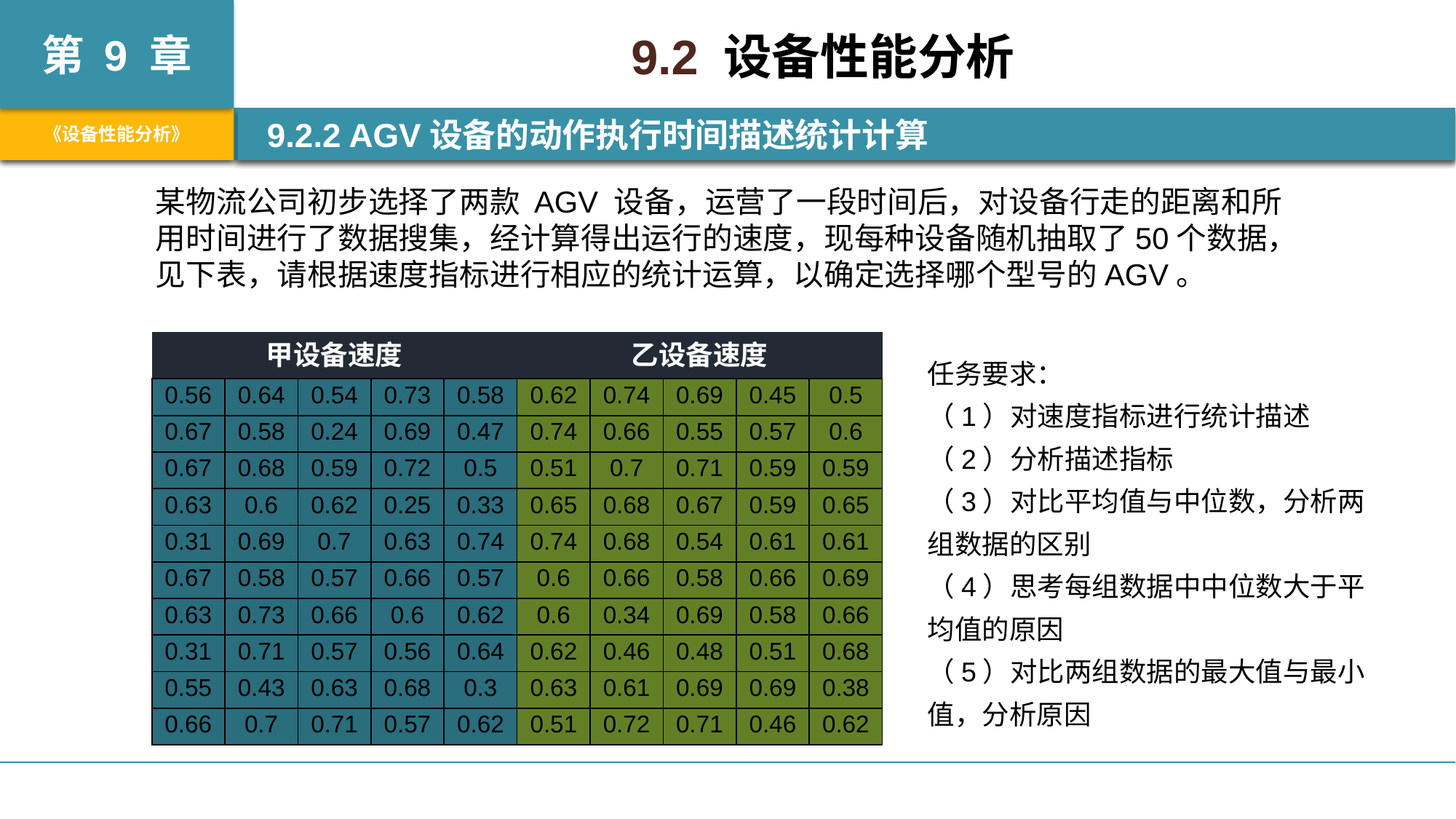

9.2 设备性能分析
  9.2.2 AGV设备的动作执行时间描述统计计算
某物流公司初步选择了两款 AGV 设备，运营了一段时间后，对设备行走的距离和所用时间进行了数据搜集，经计算得出运行的速度，现每种设备随机抽取了50个数据，见下表，请根据速度指标进行相应的统计运算，以确定选择哪个型号的AGV。
| 甲设备速度 |  |  |  |  | 乙设备速度 |  |  |  |  |
| --- | --- | --- | --- | --- | --- | --- | --- | --- | --- |
| 0.56 | 0.64 | 0.54 | 0.73 | 0.58 | 0.62 | 0.74 | 0.69 | 0.45 | 0.5 |
| 0.67 | 0.58 | 0.24 | 0.69 | 0.47 | 0.74 | 0.66 | 0.55 | 0.57 | 0.6 |
| 0.67 | 0.68 | 0.59 | 0.72 | 0.5 | 0.51 | 0.7 | 0.71 | 0.59 | 0.59 |
| 0.63 | 0.6 | 0.62 | 0.25 | 0.33 | 0.65 | 0.68 | 0.67 | 0.59 | 0.65 |
| 0.31 | 0.69 | 0.7 | 0.63 | 0.74 | 0.74 | 0.68 | 0.54 | 0.61 | 0.61 |
| 0.67 | 0.58 | 0.57 | 0.66 | 0.57 | 0.6 | 0.66 | 0.58 | 0.66 | 0.69 |
| 0.63 | 0.73 | 0.66 | 0.6 | 0.62 | 0.6 | 0.34 | 0.69 | 0.58 | 0.66 |
| 0.31 | 0.71 | 0.57 | 0.56 | 0.64 | 0.62 | 0.46 | 0.48 | 0.51 | 0.68 |
| 0.55 | 0.43 | 0.63 | 0.68 | 0.3 | 0.63 | 0.61 | 0.69 | 0.69 | 0.38 |
| 0.66 | 0.7 | 0.71 | 0.57 | 0.62 | 0.51 | 0.72 | 0.71 | 0.46 | 0.62 |
任务要求：
（1）对速度指标进行统计描述
（2）分析描述指标
（3）对比平均值与中位数，分析两组数据的区别
（4）思考每组数据中中位数大于平均值的原因
（5）对比两组数据的最大值与最小值，分析原因